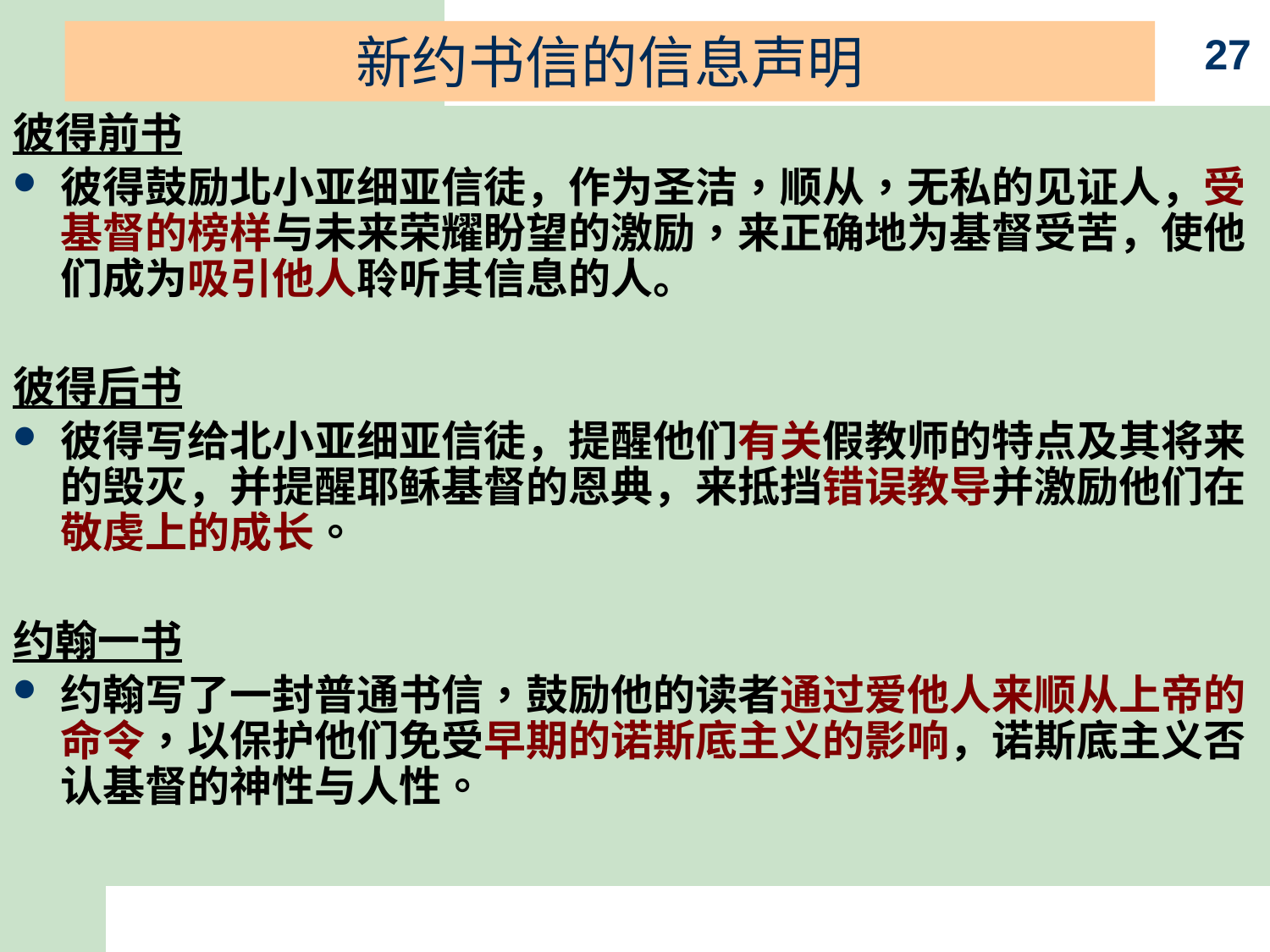

新约书信的信息声明
27
彼得前书
彼得鼓励北小亚细亚信徒，作为圣洁，顺从，无私的见证人，受基督的榜样与未来荣耀盼望的激励，来正确地为基督受苦，使他们成为吸引他人聆听其信息的人。

彼得后书
彼得写给北小亚细亚信徒，提醒他们有关假教师的特点及其将来的毁灭，并提醒耶稣基督的恩典，来抵挡错误教导并激励他们在敬虔上的成长。

约翰一书
约翰写了一封普通书信，鼓励他的读者通过爱他人来顺从上帝的命令，以保护他们免受早期的诺斯底主义的影响，诺斯底主义否认基督的神性与人性。